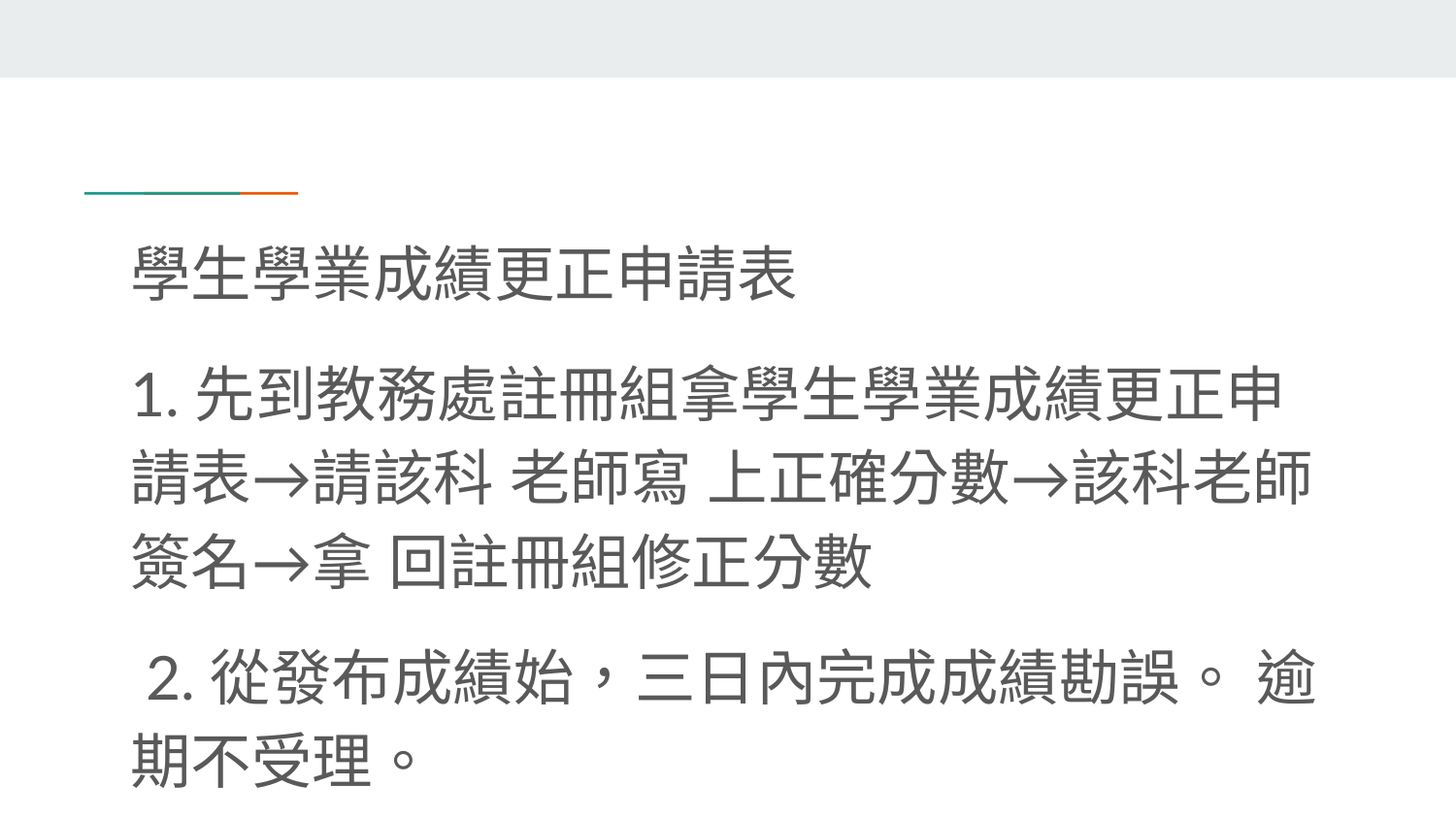

# 學生學業成績更正申請表
1.先到教務處註冊組拿學生學業成績更正申請表→請該科 老師寫 上正確分數→該科老師簽名→拿 回註冊組修正分數
 2.從發布成績始，三日內完成成績勘誤。 逾期不受理。